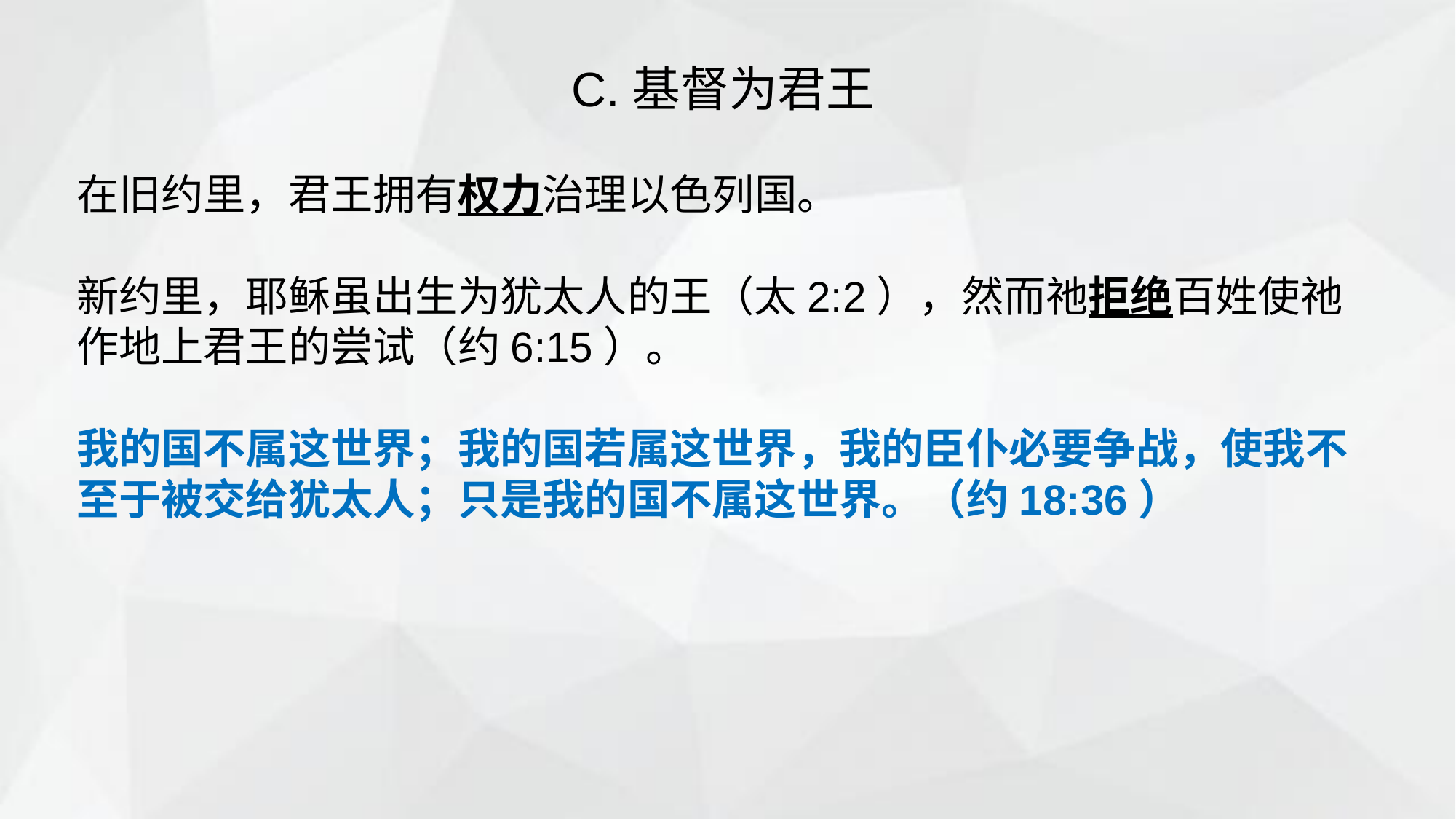

C.基督为君王

在旧约里，君王拥有权力治理以色列国。

新约里，耶稣虽出生为犹太人的王（太2:2），然而祂拒绝百姓使祂作地上君王的尝试（约6:15）。

我的国不属这世界；我的国若属这世界，我的臣仆必要争战，使我不至于被交给犹太人；只是我的国不属这世界。（约18:36）

15